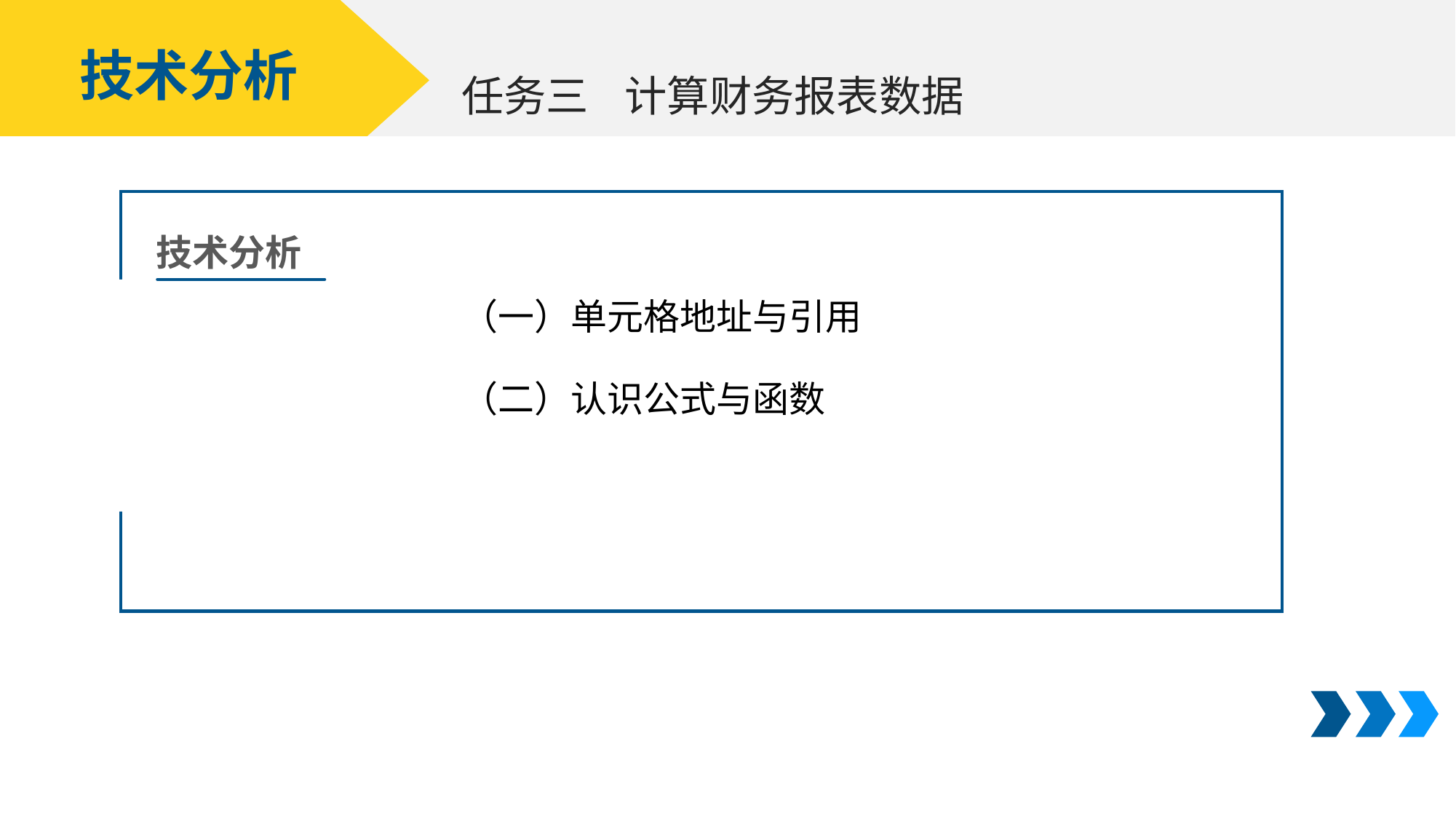

技术分析
计算财务报表数据
任务三

技术分析

（一）单元格地址与引用
（二）认识公式与函数